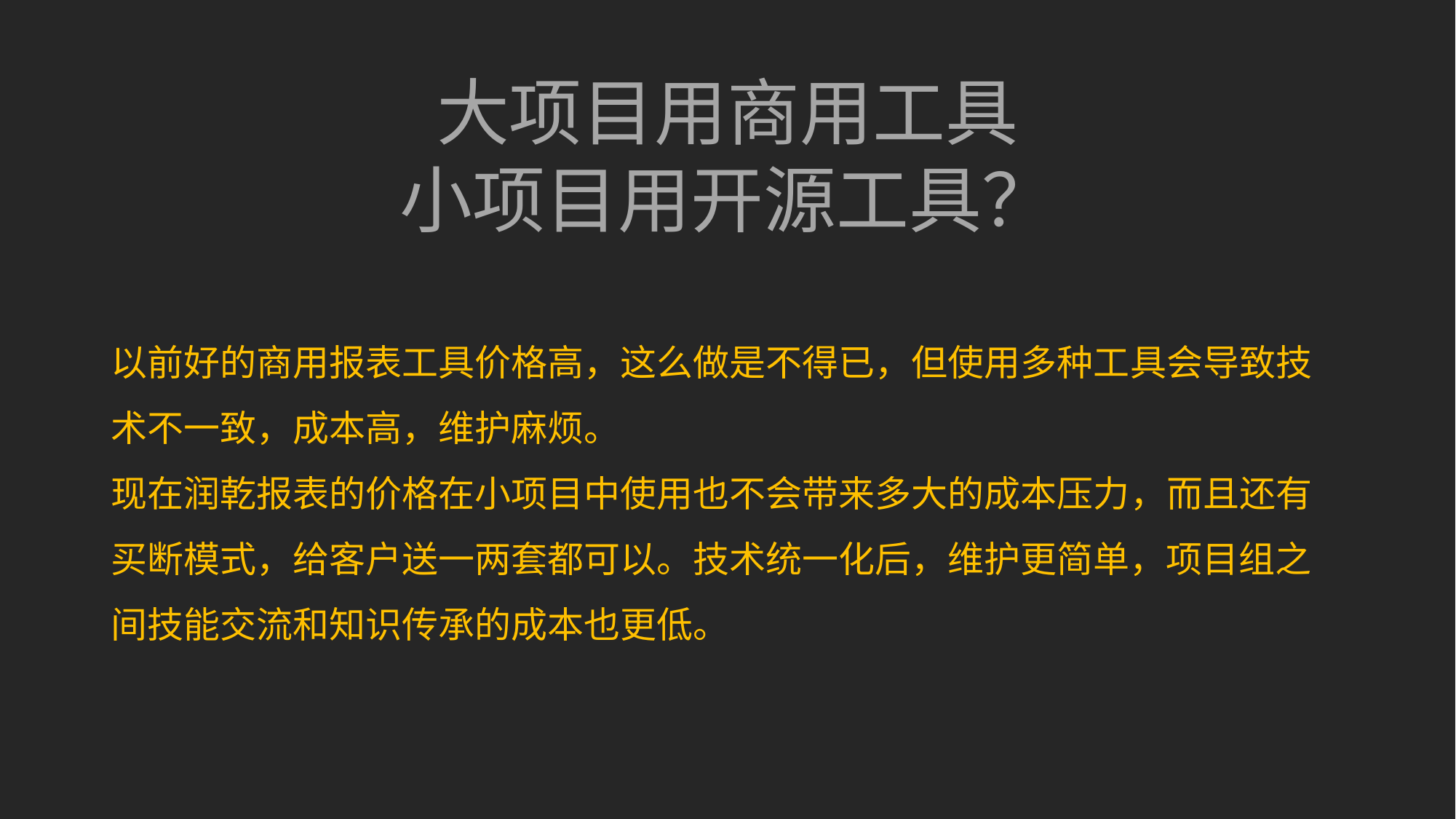

大项目用商用工具
小项目用开源工具？
以前好的商用报表工具价格高，这么做是不得已，但使用多种工具会导致技术不一致，成本高，维护麻烦。
现在润乾报表的价格在小项目中使用也不会带来多大的成本压力，而且还有买断模式，给客户送一两套都可以。技术统一化后，维护更简单，项目组之间技能交流和知识传承的成本也更低。